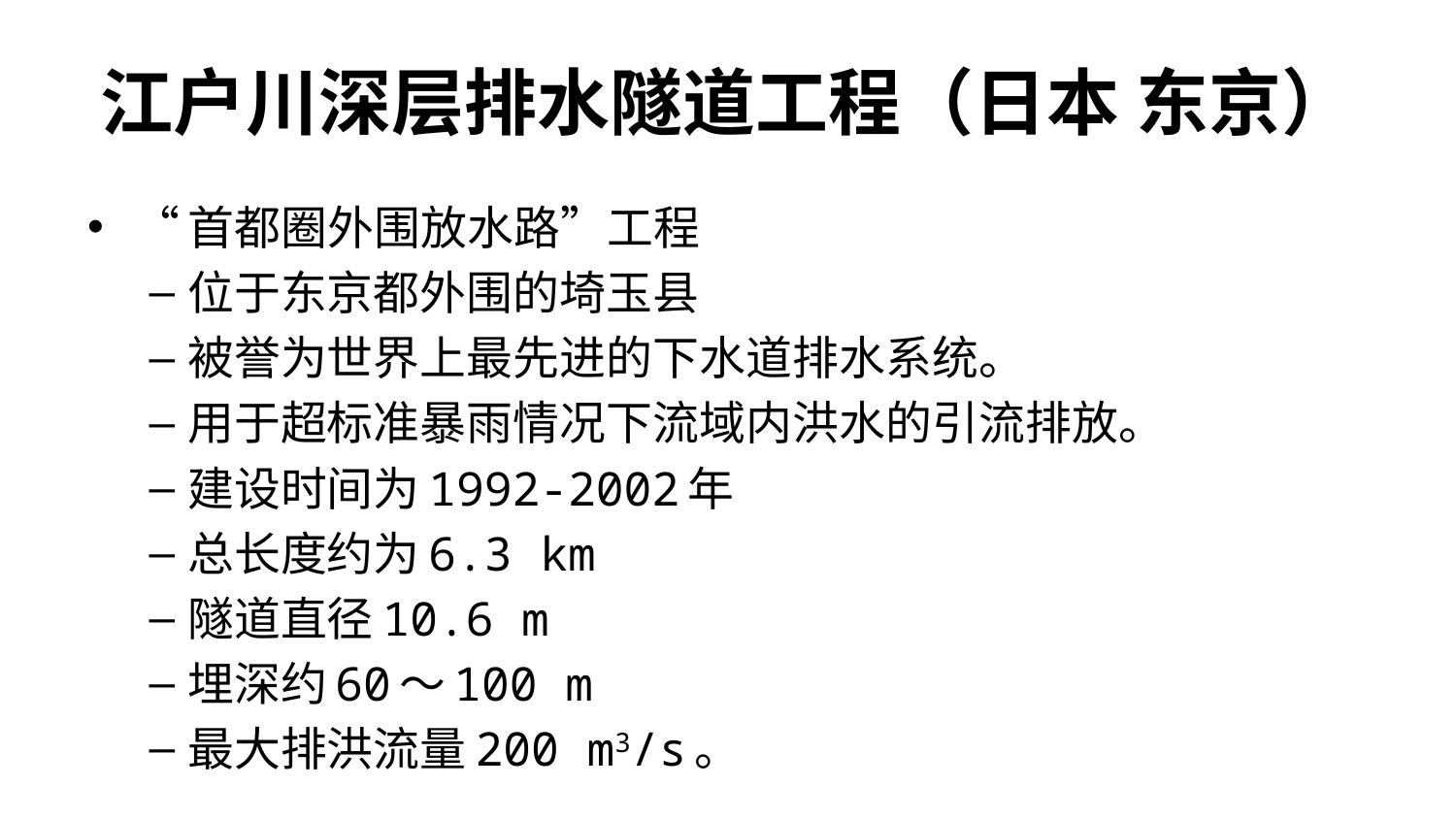

# 江户川深层排水隧道工程（日本 东京）
“首都圈外围放水路”工程
位于东京都外围的埼玉县
被誉为世界上最先进的下水道排水系统。
用于超标准暴雨情况下流域内洪水的引流排放。
建设时间为1992-2002年
总长度约为6.3 km
隧道直径10.6 m
埋深约60～100 m
最大排洪流量200 m3/s。